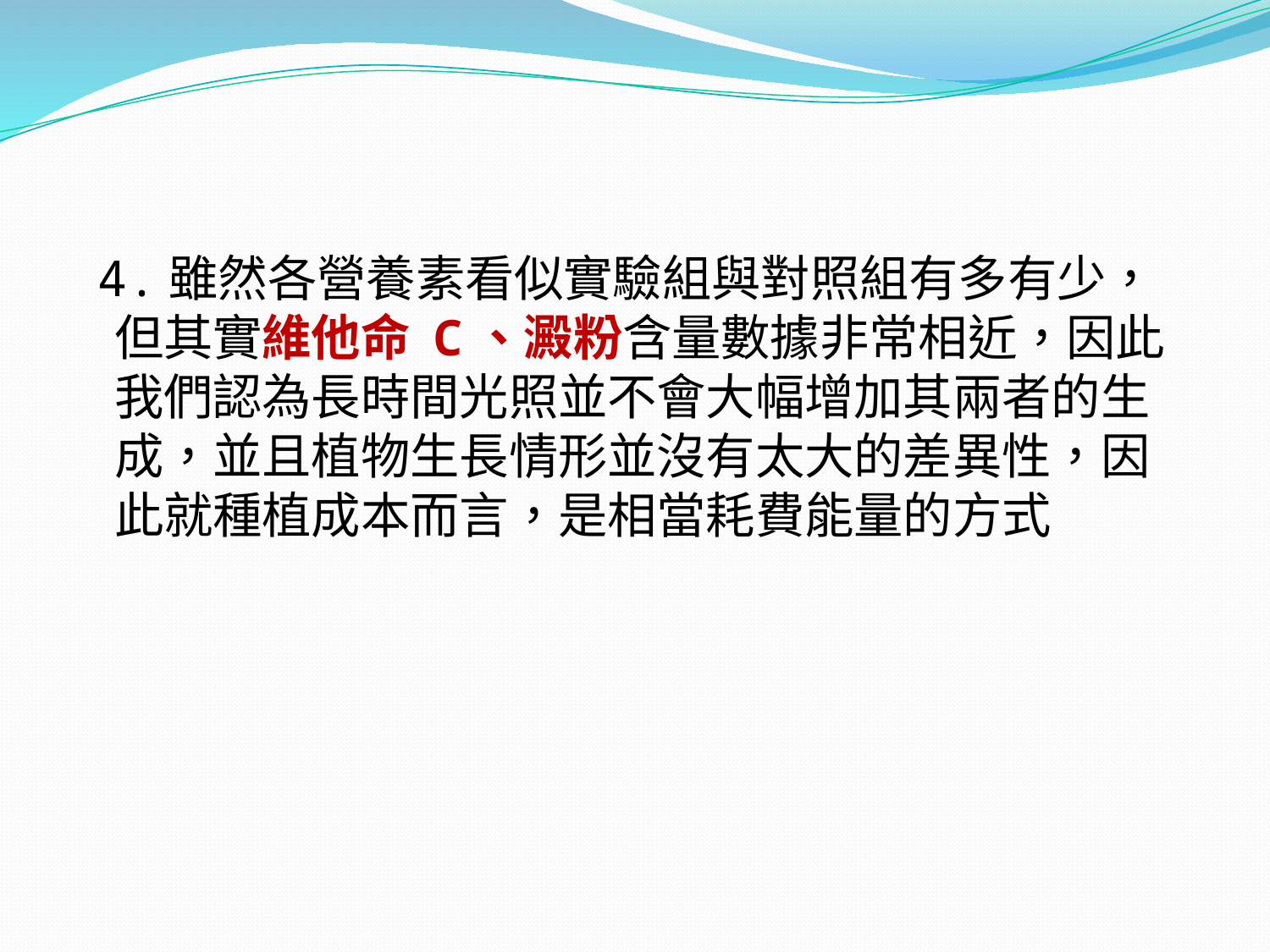

4.雖然各營養素看似實驗組與對照組有多有少，但其實維他命 C、澱粉含量數據非常相近，因此我們認為長時間光照並不會大幅增加其兩者的生成，並且植物生長情形並沒有太大的差異性，因此就種植成本而言，是相當耗費能量的方式